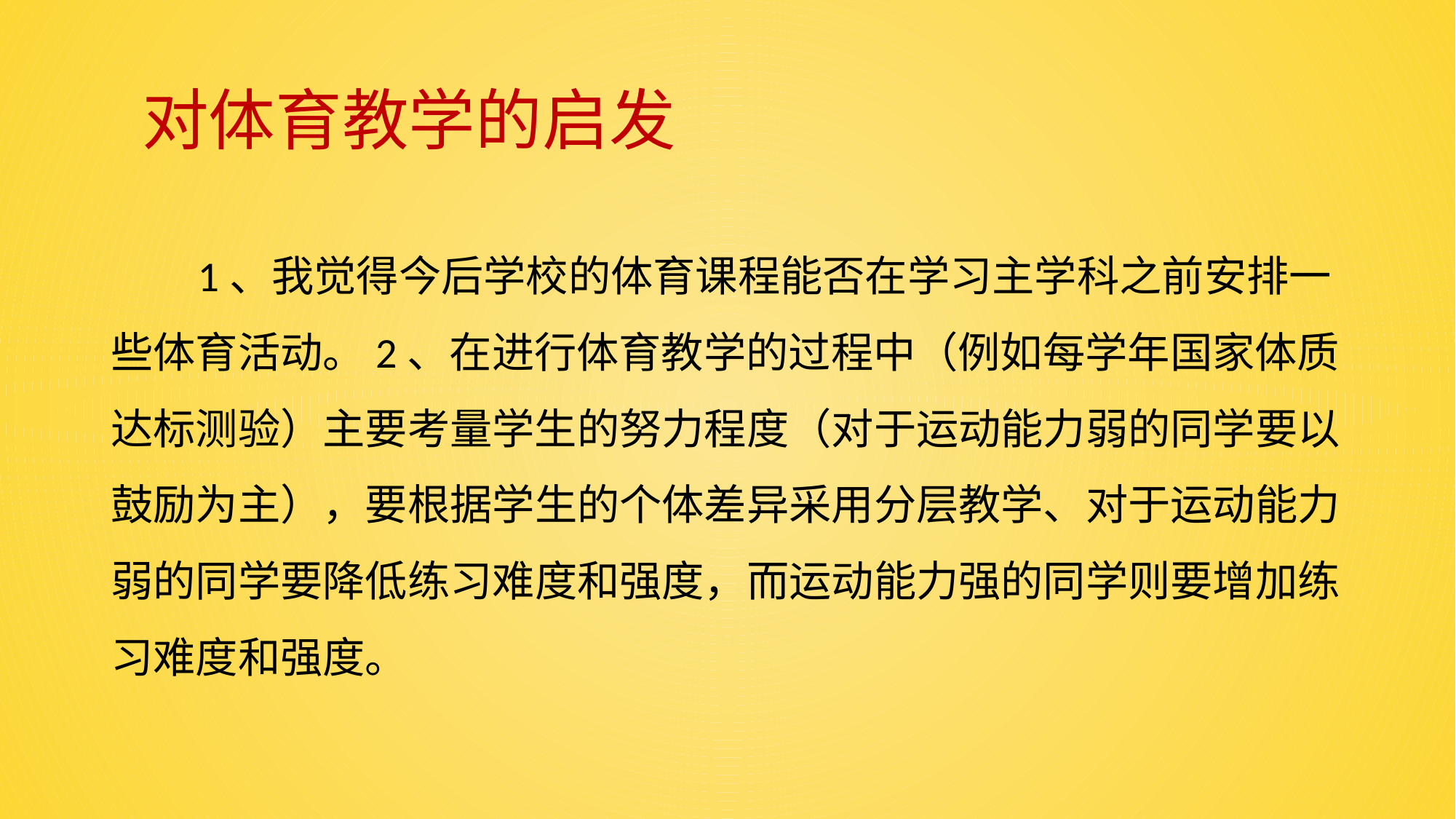

# 对体育教学的启发
         1、我觉得今后学校的体育课程能否在学习主学科之前安排一些体育活动。2、在进行体育教学的过程中（例如每学年国家体质达标测验）主要考量学生的努力程度（对于运动能力弱的同学要以鼓励为主），要根据学生的个体差异采用分层教学、对于运动能力弱的同学要降低练习难度和强度，而运动能力强的同学则要增加练习难度和强度。